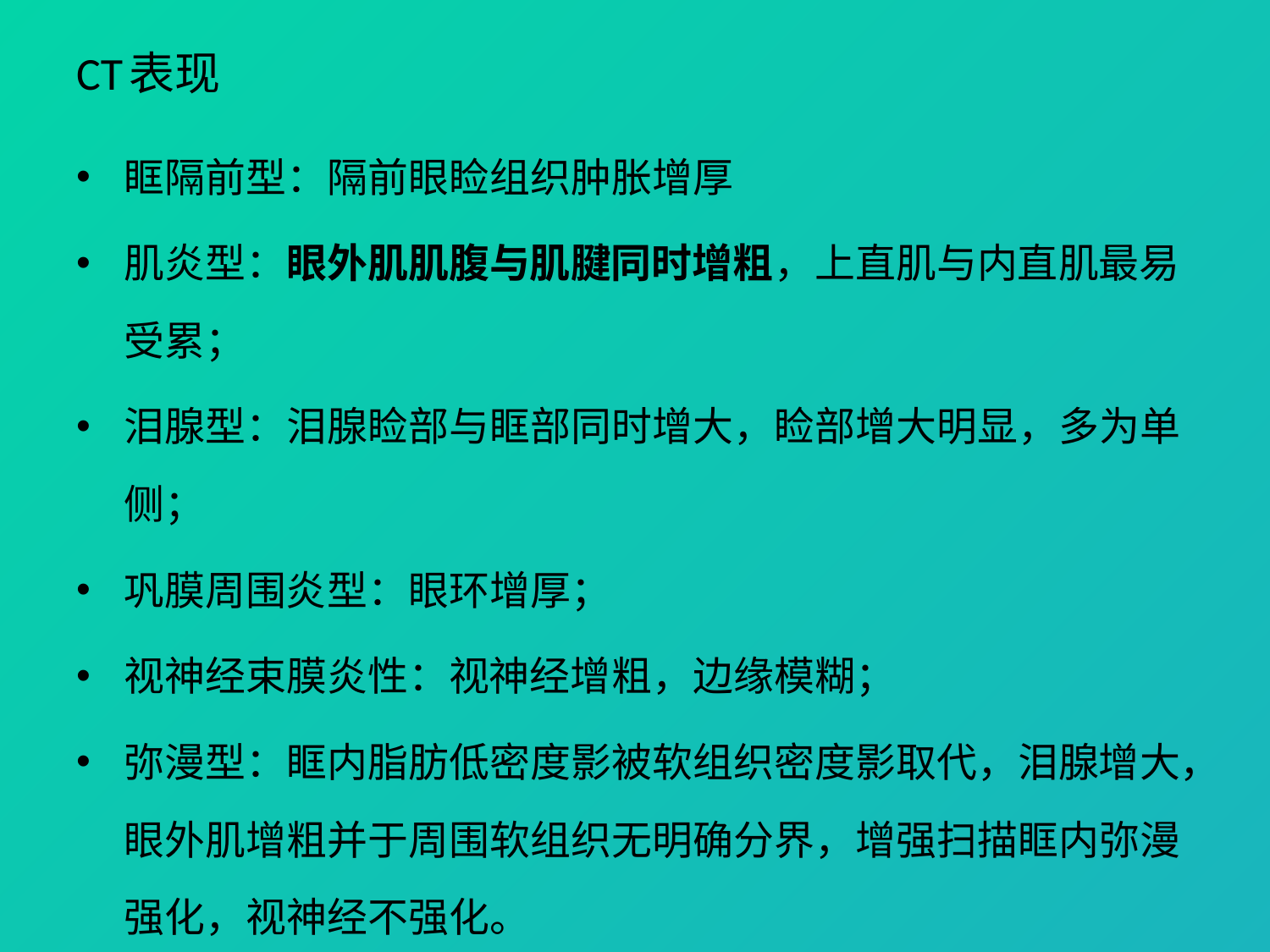

# CT表现
眶隔前型：隔前眼睑组织肿胀增厚
肌炎型：眼外肌肌腹与肌腱同时增粗，上直肌与内直肌最易受累；
泪腺型：泪腺睑部与眶部同时增大，睑部增大明显，多为单侧；
巩膜周围炎型：眼环增厚；
视神经束膜炎性：视神经增粗，边缘模糊；
弥漫型：眶内脂肪低密度影被软组织密度影取代，泪腺增大，眼外肌增粗并于周围软组织无明确分界，增强扫描眶内弥漫强化，视神经不强化。